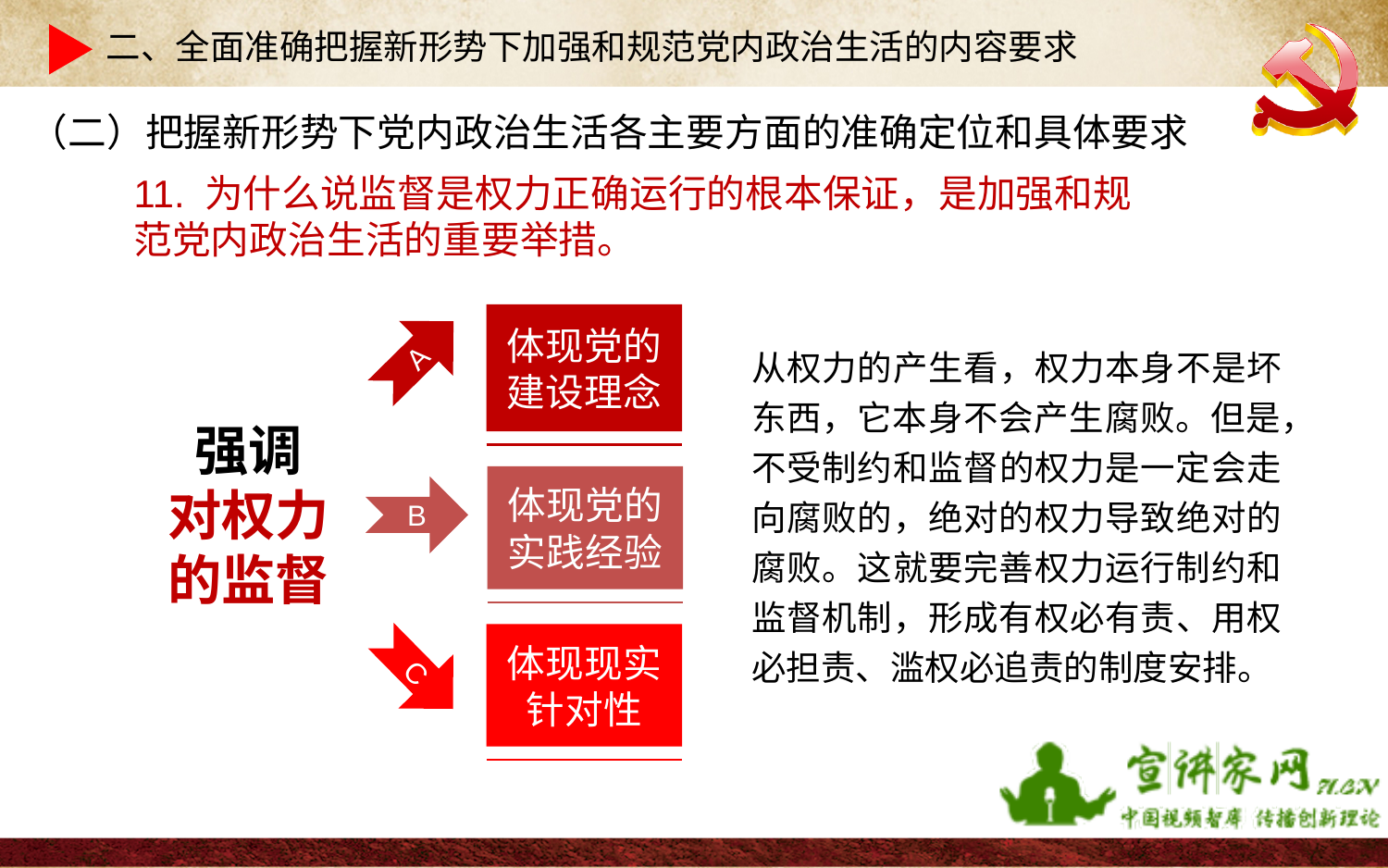

二、全面准确把握新形势下加强和规范党内政治生活的内容要求
（二）把握新形势下党内政治生活各主要方面的准确定位和具体要求
11. 为什么说监督是权力正确运行的根本保证，是加强和规范党内政治生活的重要举措。
体现党的
建设理念
A
从权力的产生看，权力本身不是坏东西，它本身不会产生腐败。但是，不受制约和监督的权力是一定会走向腐败的，绝对的权力导致绝对的腐败。这就要完善权力运行制约和监督机制，形成有权必有责、用权必担责、滥权必追责的制度安排。
强调
对权力的监督
体现党的
实践经验
B
体现现实
针对性
C